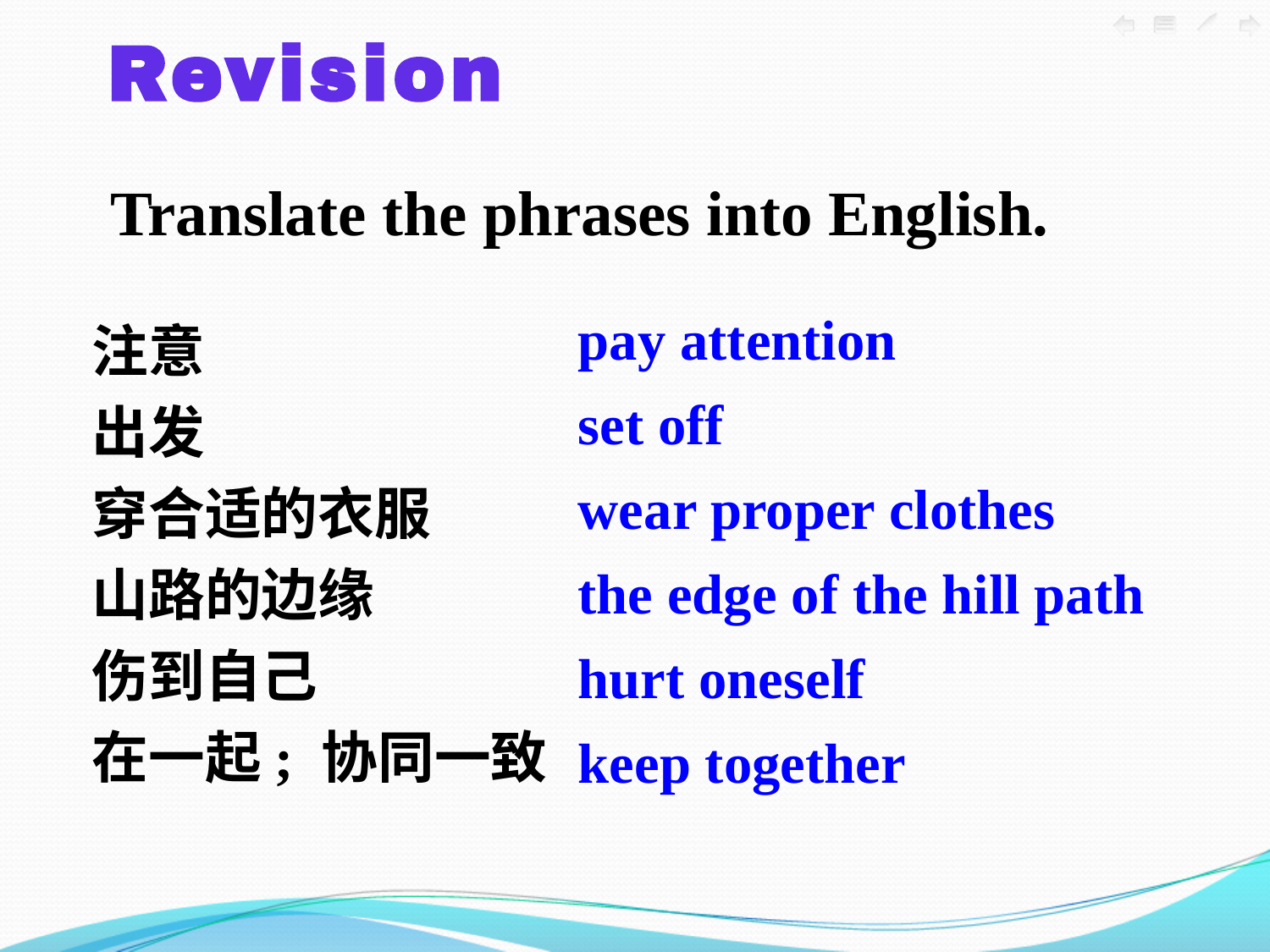

Revision
Translate the phrases into English.
pay attention
set off
wear proper clothes
the edge of the hill path
hurt oneself
keep together
注意
出发
穿合适的衣服
山路的边缘
伤到自己
在一起; 协同一致